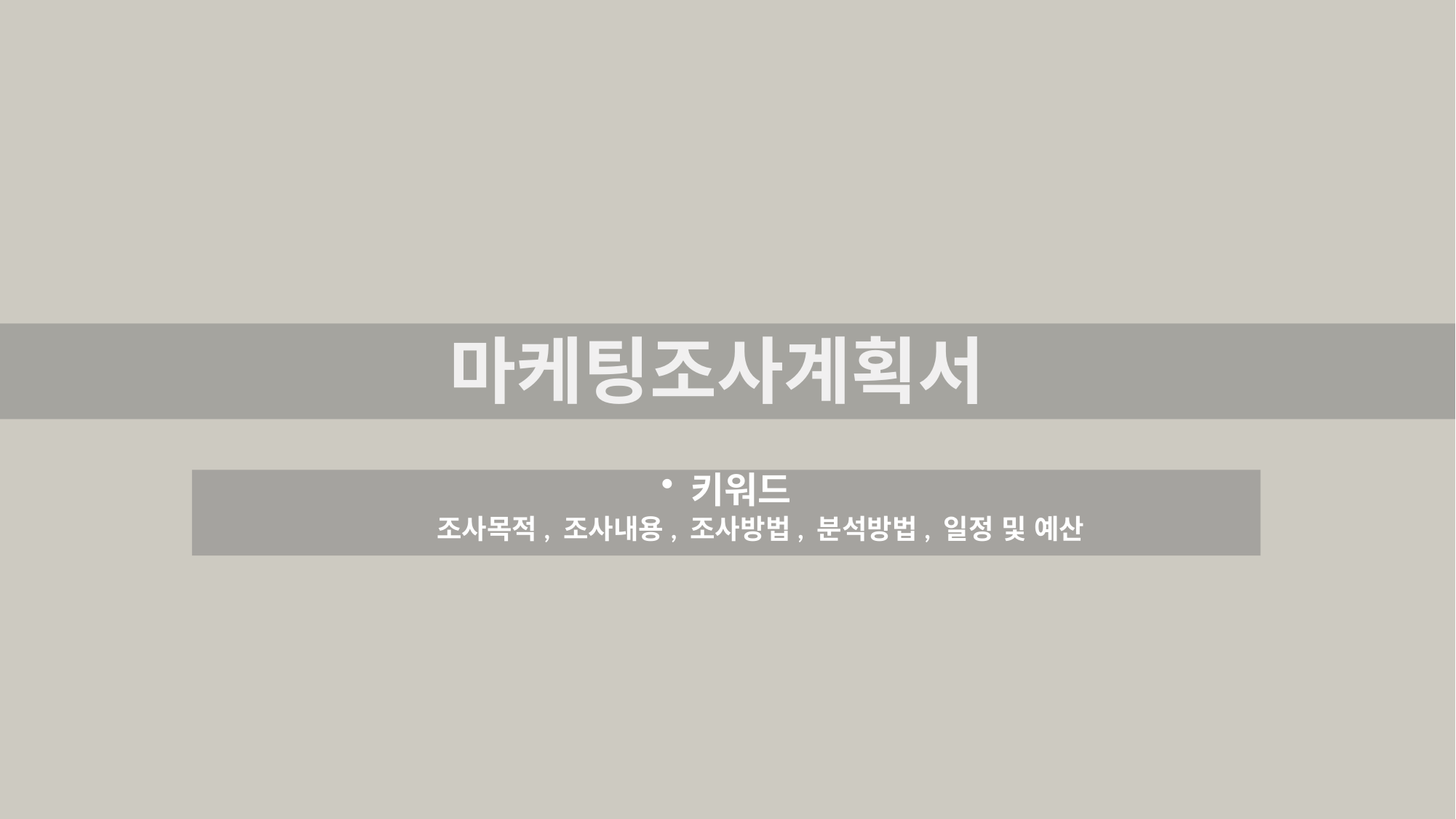

# 마케팅조사계획서
 키워드
 조사목적, 조사내용, 조사방법, 분석방법, 일정 및 예산